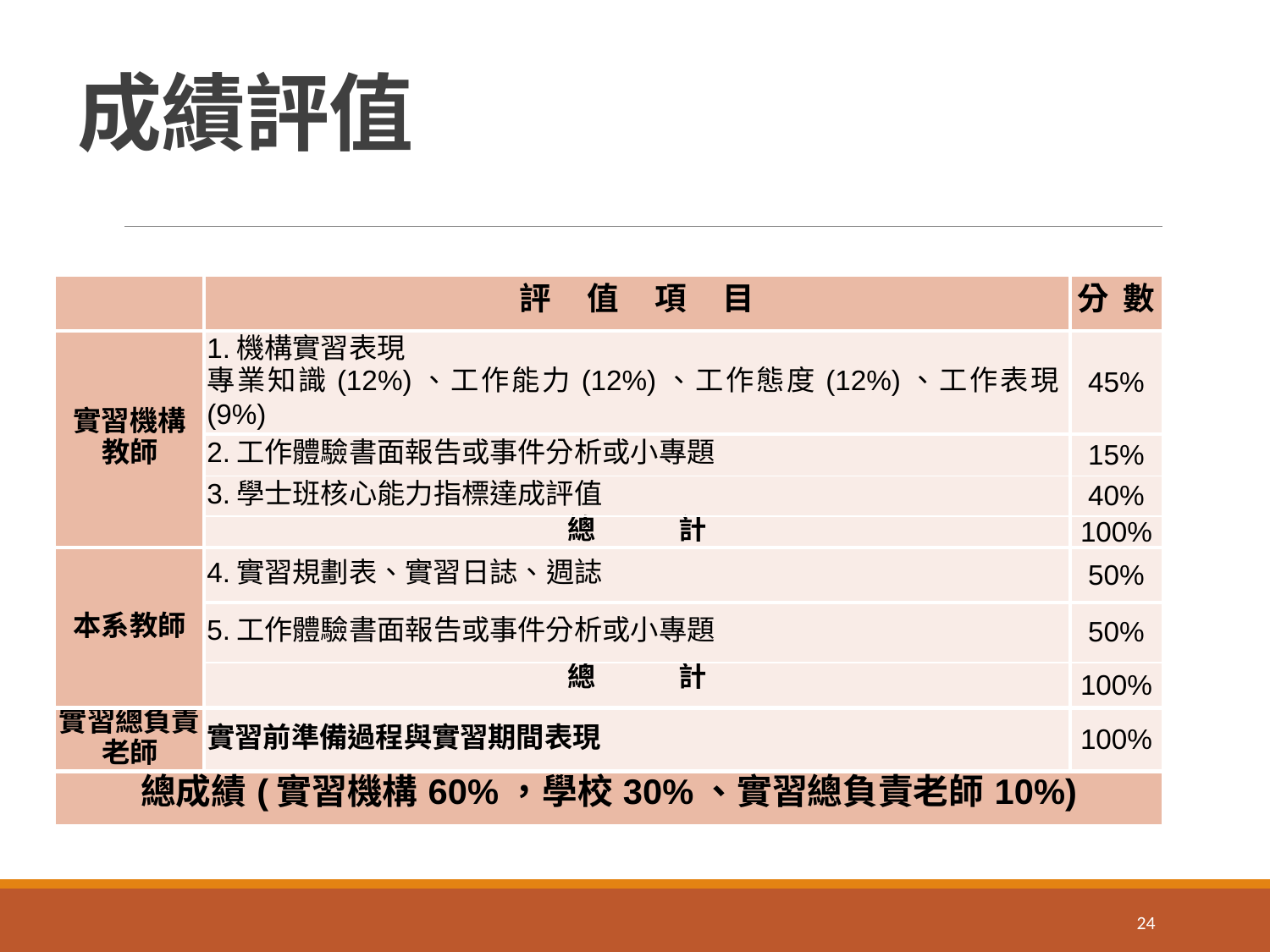

# 成績評值
|  | 評 值 項 目 | 分 數 |
| --- | --- | --- |
| 實習機構 教師 | 1.機構實習表現 專業知識(12%)、工作能力(12%)、工作態度(12%)、工作表現(9%) | 45% |
|  | 2.工作體驗書面報告或事件分析或小專題 | 15% |
|  | 3.學士班核心能力指標達成評值 | 40% |
|  | 總 計 | 100% |
| 本系教師 | 4.實習規劃表、實習日誌、週誌 | 50% |
|  | 5.工作體驗書面報告或事件分析或小專題 | 50% |
|  | 總 計 | 100% |
| 實習總負責老師 | 實習前準備過程與實習期間表現 | 100% |
| 總成績(實習機構60%，學校30%、實習總負責老師10%) |  |  |
24